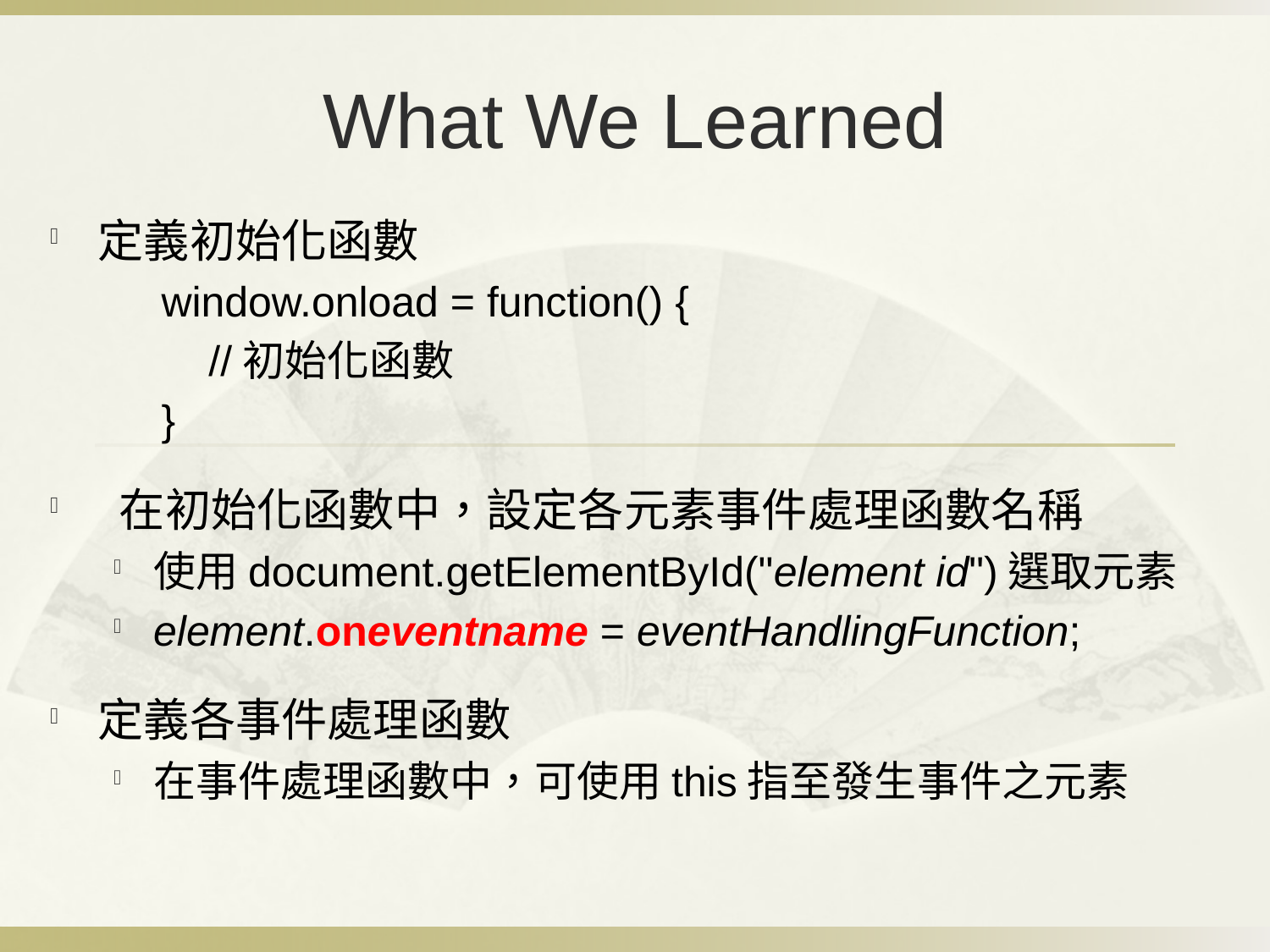

What We Learned
定義初始化函數
window.onload = function() {
    //初始化函數
}
 在初始化函數中，設定各元素事件處理函數名稱
使用document.getElementById("element id")選取元素
element.oneventname = eventHandlingFunction;
定義各事件處理函數
在事件處理函數中，可使用this指至發生事件之元素